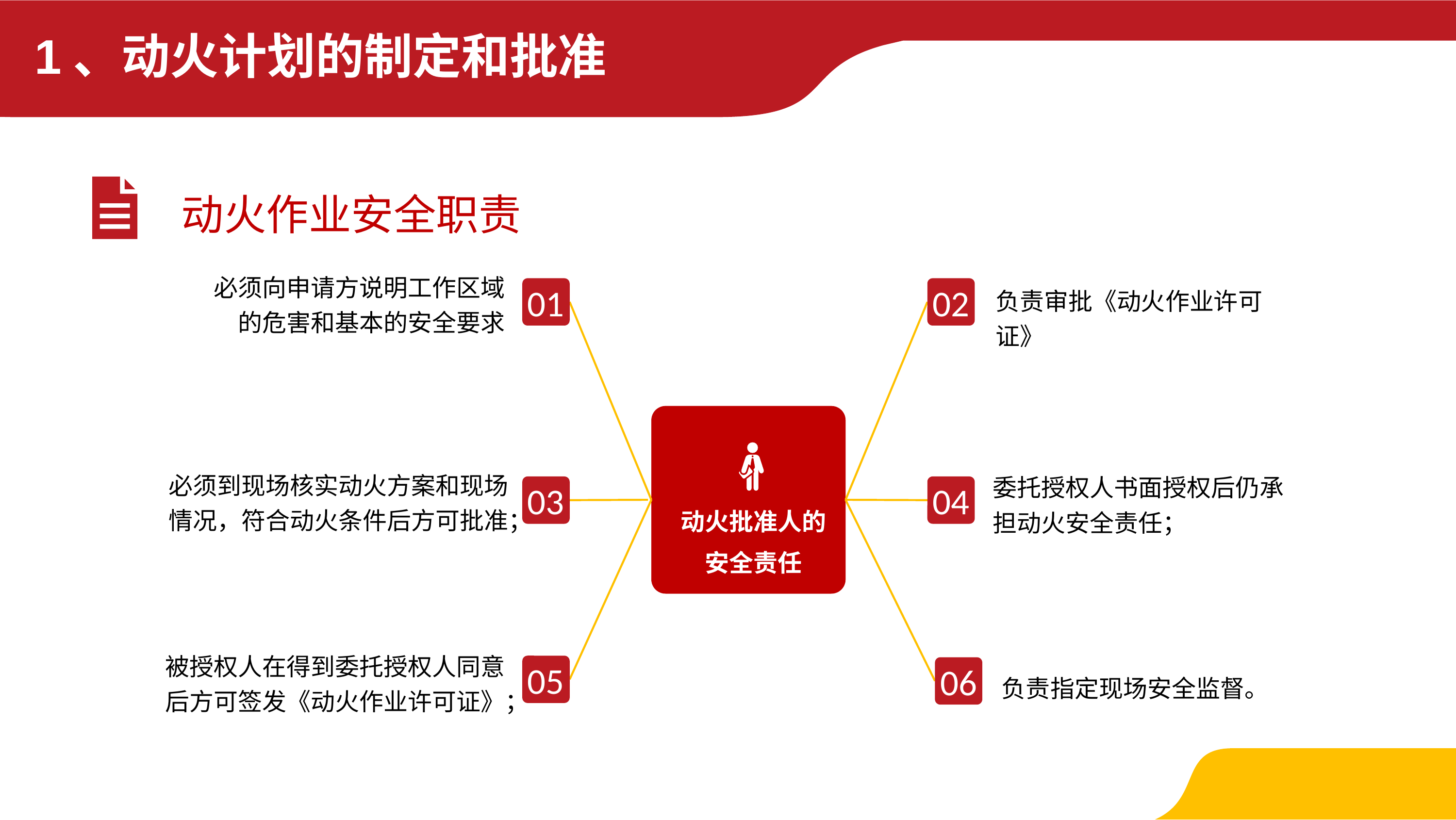

1、动火计划的制定和批准

动火作业安全职责
必须向申请方说明工作区域
的危害和基本的安全要求
负责审批《动火作业许可证》
01
02

必须到现场核实动火方案和现场情况，符合动火条件后方可批准；
委托授权人书面授权后仍承担动火安全责任；
03
04

动火批准人的
安全责任
被授权人在得到委托授权人同意后方可签发《动火作业许可证》；
05
06
负责指定现场安全监督。